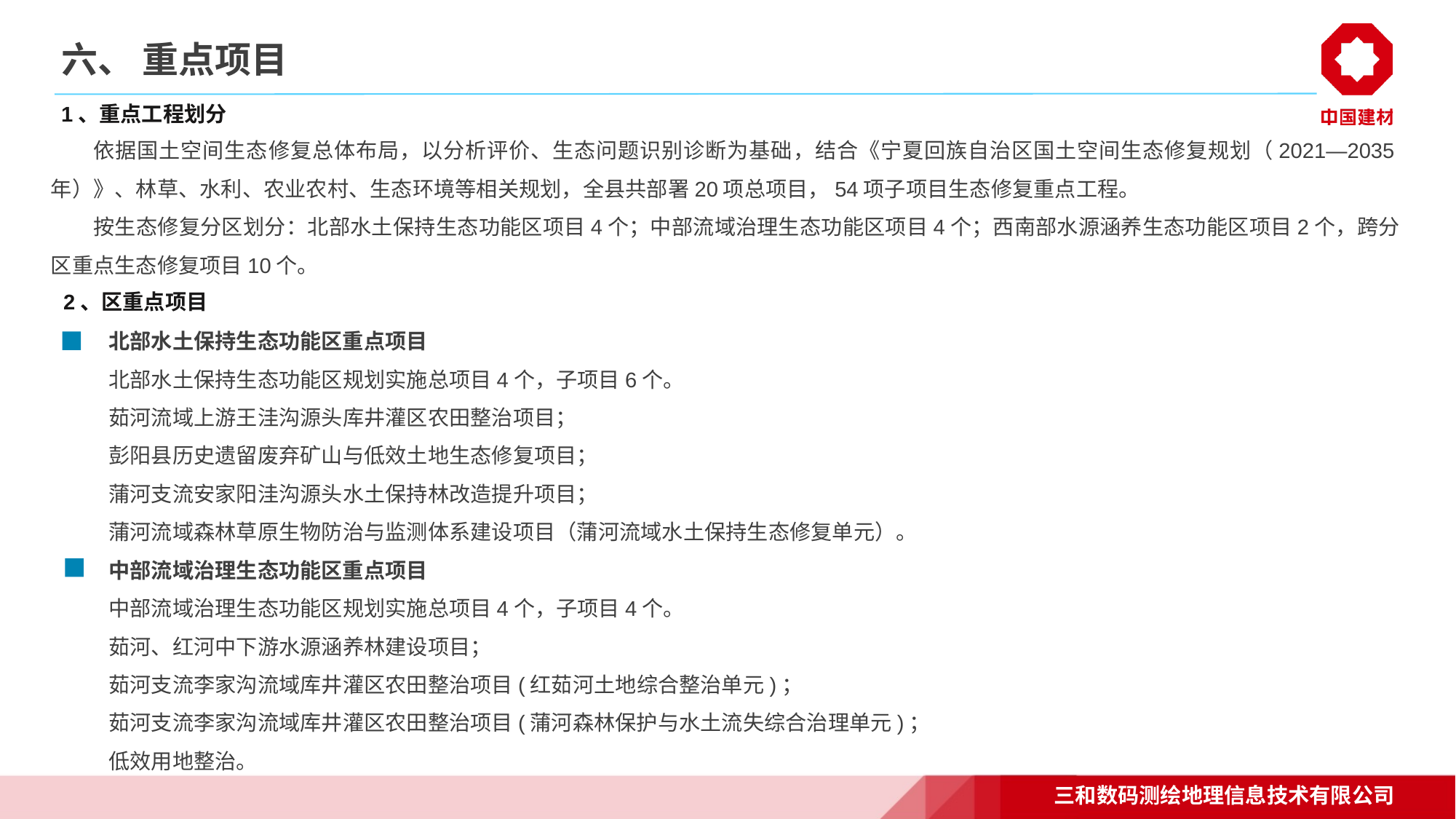

# 六、 重点项目
1、重点工程划分
依据国土空间生态修复总体布局，以分析评价、生态问题识别诊断为基础，结合《宁夏回族自治区国土空间生态修复规划（2021—2035年）》、林草、水利、农业农村、生态环境等相关规划，全县共部署20项总项目，54项子项目生态修复重点工程。
按生态修复分区划分：北部水土保持生态功能区项目4个；中部流域治理生态功能区项目4个；西南部水源涵养生态功能区项目2个，跨分区重点生态修复项目10个。
2、区重点项目
北部水土保持生态功能区重点项目
北部水土保持生态功能区规划实施总项目4个，子项目6个。
茹河流域上游王洼沟源头库井灌区农田整治项目；
彭阳县历史遗留废弃矿山与低效土地生态修复项目；
蒲河支流安家阳洼沟源头水土保持林改造提升项目；
蒲河流域森林草原生物防治与监测体系建设项目（蒲河流域水土保持生态修复单元）。
中部流域治理生态功能区重点项目
中部流域治理生态功能区规划实施总项目4个，子项目4个。
茹河、红河中下游水源涵养林建设项目；
茹河支流李家沟流域库井灌区农田整治项目(红茹河土地综合整治单元)；
茹河支流李家沟流域库井灌区农田整治项目(蒲河森林保护与水土流失综合治理单元)；
低效用地整治。